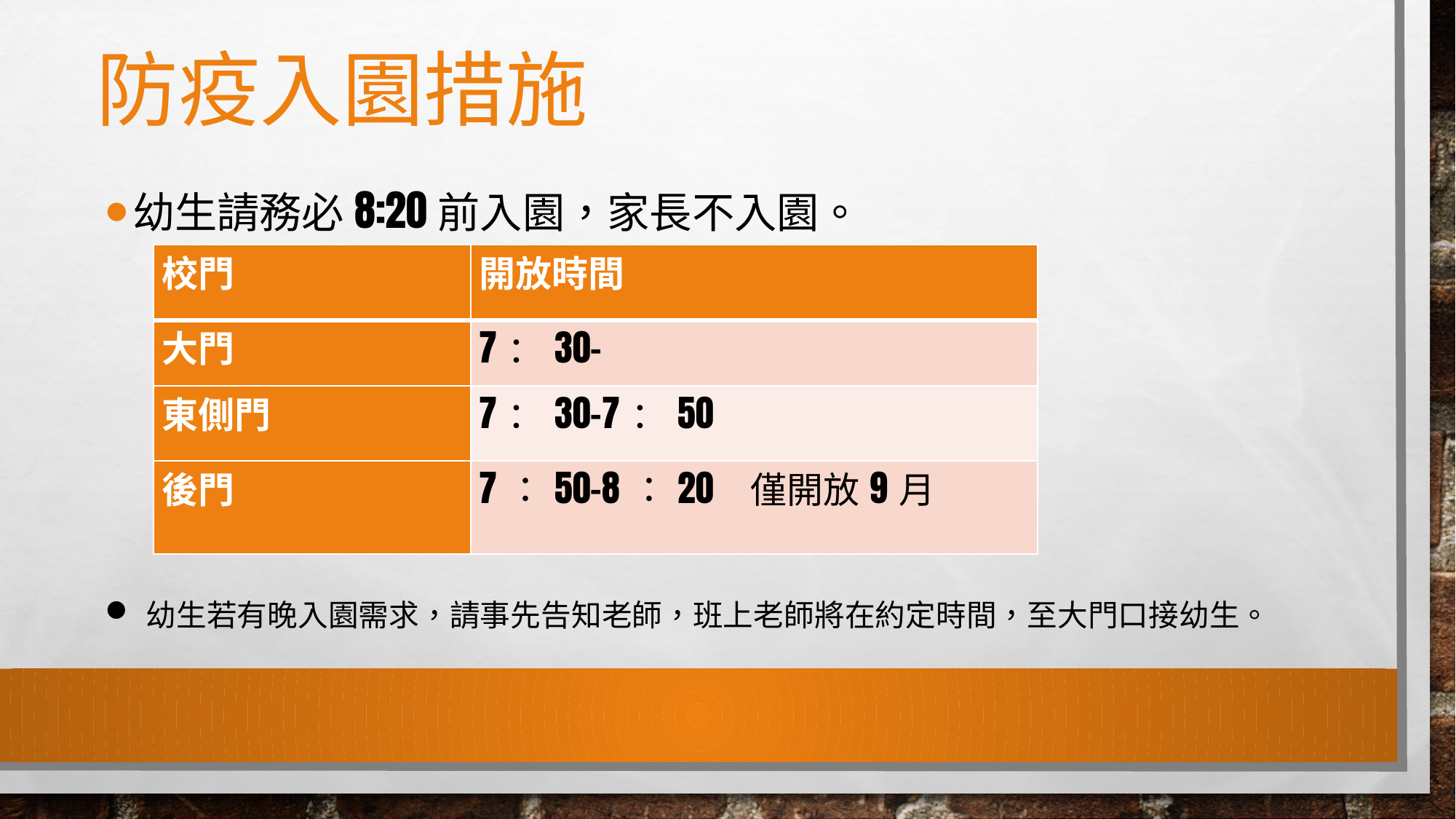

# 防疫入園措施
幼生請務必8:20前入園，家長不入園。

| 校門 | 開放時間 |
| --- | --- |
| 大門 | 7：30- |
| 東側門 | 7：30-7：50 |
| 後門 | 7：50-8：20 僅開放9月 |
幼生若有晚入園需求，請事先告知老師，班上老師將在約定時間，至大門口接幼生。